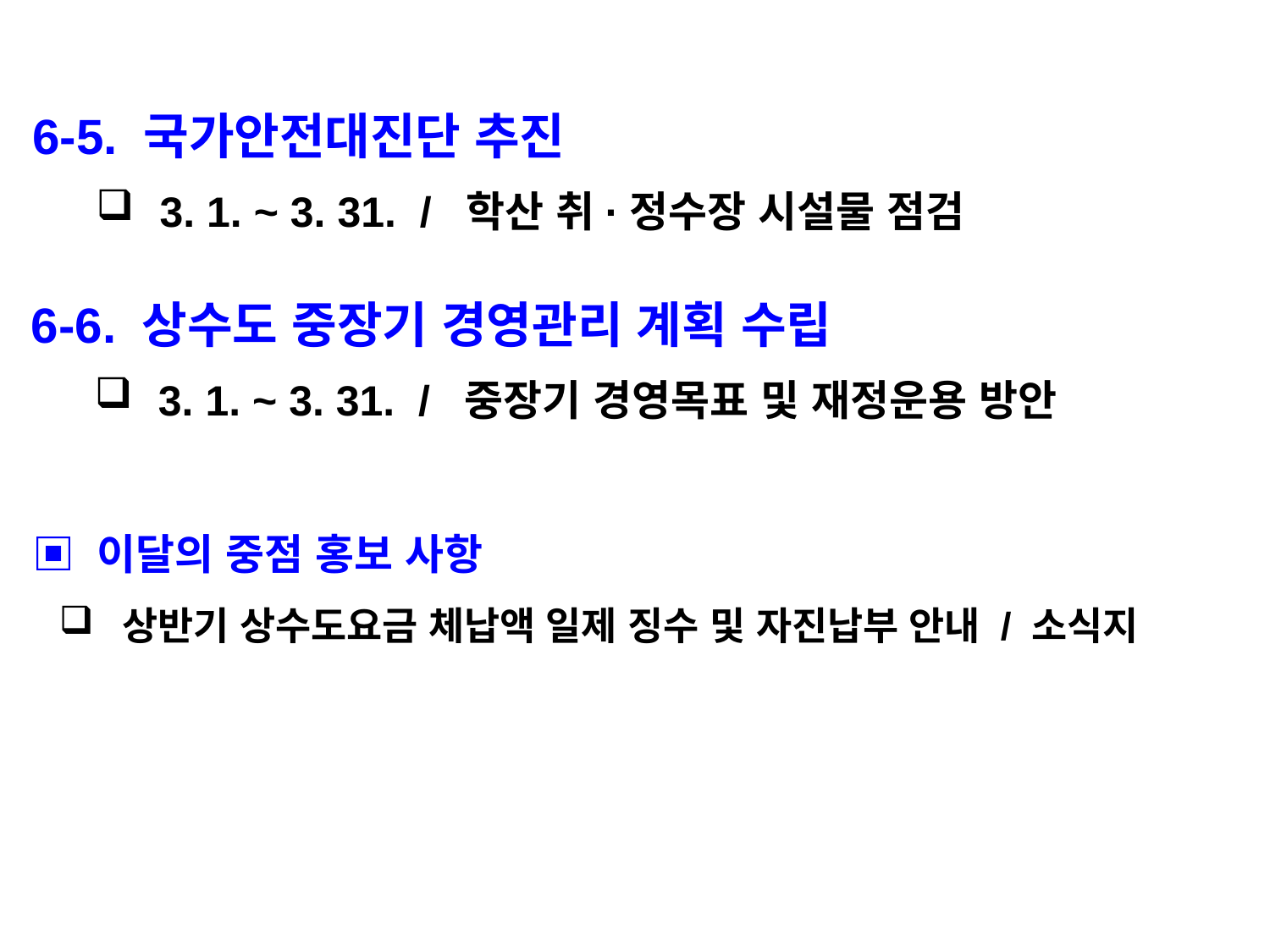

6-5. 국가안전대진단 추진
3. 1. ~ 3. 31.  /  학산 취·정수장 시설물 점검
6-6. 상수도 중장기 경영관리 계획 수립
3. 1. ~ 3. 31.  /  중장기 경영목표 및 재정운용 방안
▣ 이달의 중점 홍보 사항
상반기 상수도요금 체납액 일제 징수 및 자진납부 안내 / 소식지